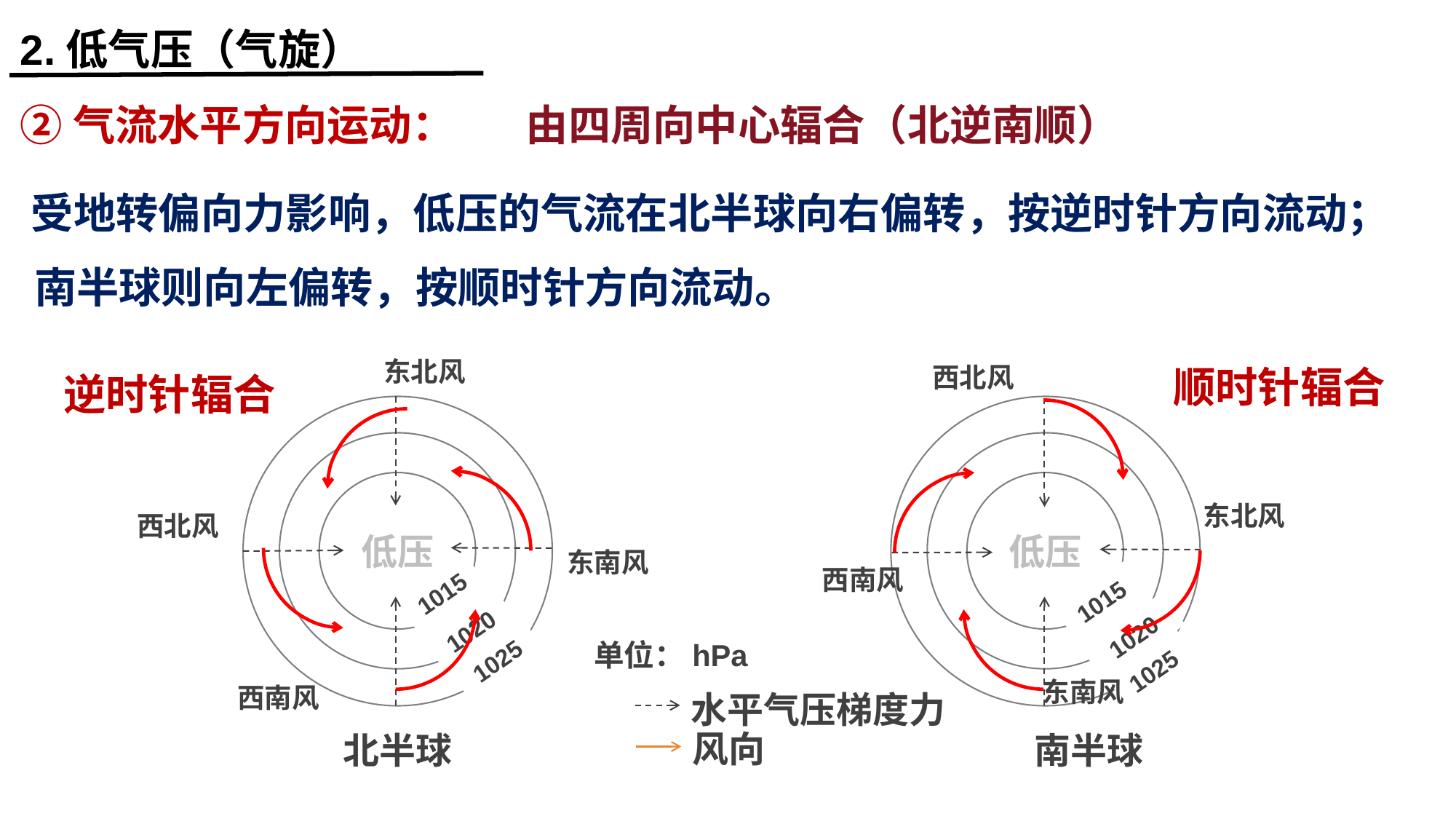

2.低气压（气旋）
②气流水平方向运动：
由四周向中心辐合（北逆南顺）
受地转偏向力影响，低压的气流在北半球向右偏转，按逆时针方向流动；
南半球则向左偏转，按顺时针方向流动。
东北风
顺时针辐合
西北风
逆时针辐合

东北风
西北风
低压
低压

东南风
西南风
1015
1015
1020
1020
单位：hPa
1025
1025
东南风
西南风
水平气压梯度力
风向
北半球
南半球